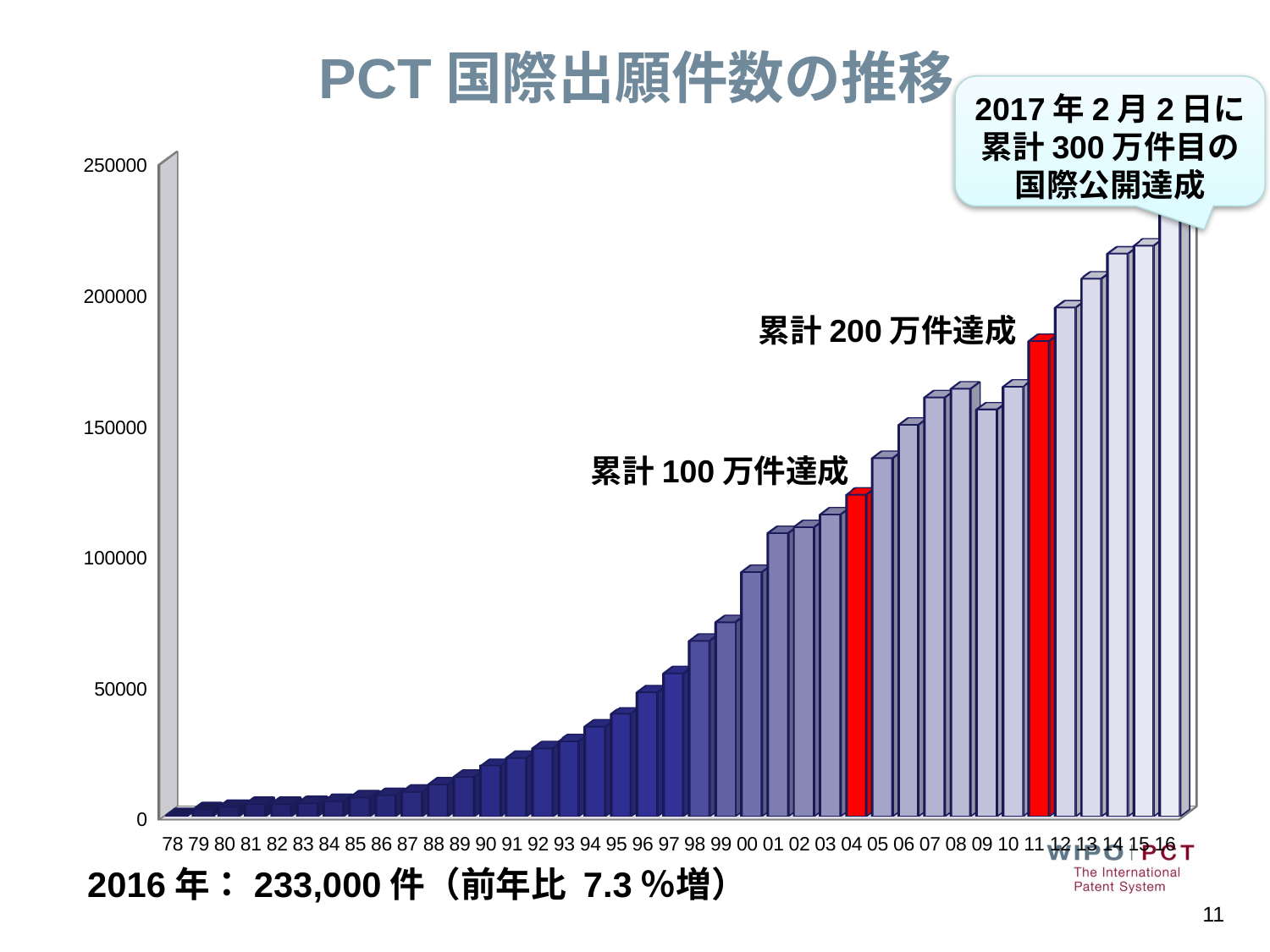

# PCT国際出願件数の推移

[unsupported chart]

2017年2月2日に
累計300万件目の国際公開達成
累計200万件達成
累計100万件達成
2016年：233,000件（前年比 7.3％増）